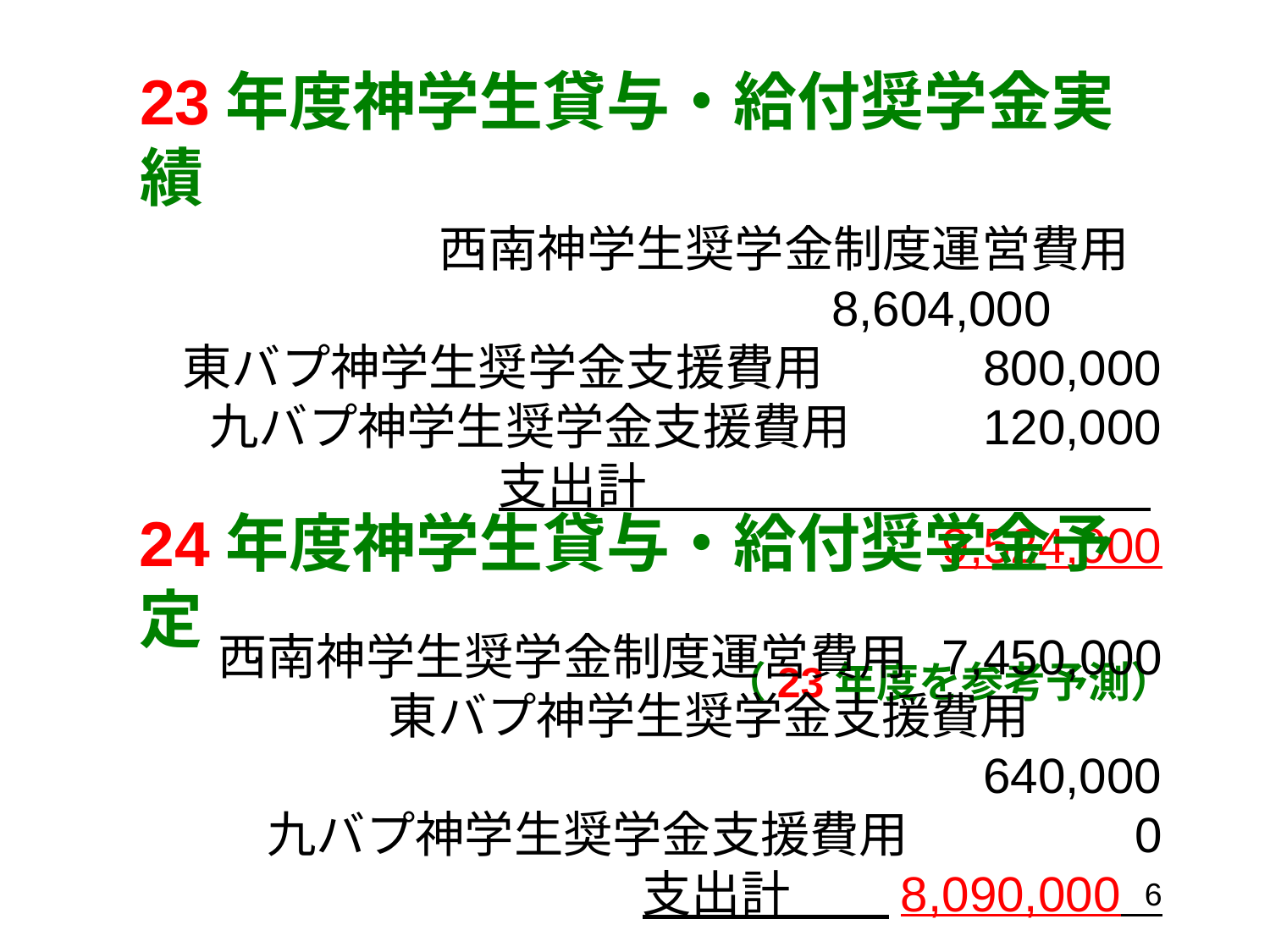

# 23年度神学生貸与・給付奨学金実績
西南神学生奨学金制度運営費用    8,604,000
東バプ神学生奨学金支援費用　　　800,000
九バプ神学生奨学金支援費用　　  120,000
　　　　　       支出計　　　　　　　　　 　9,524,000
24年度神学生貸与・給付奨学金予定
（23年度を参考予測）
西南神学生奨学金制度運営費用  7,450,000
  　東バプ神学生奨学金支援費用  　　640,000
    九バプ神学生奨学金支援費用　               0
　　　　　     支出計　　8,090,000
6